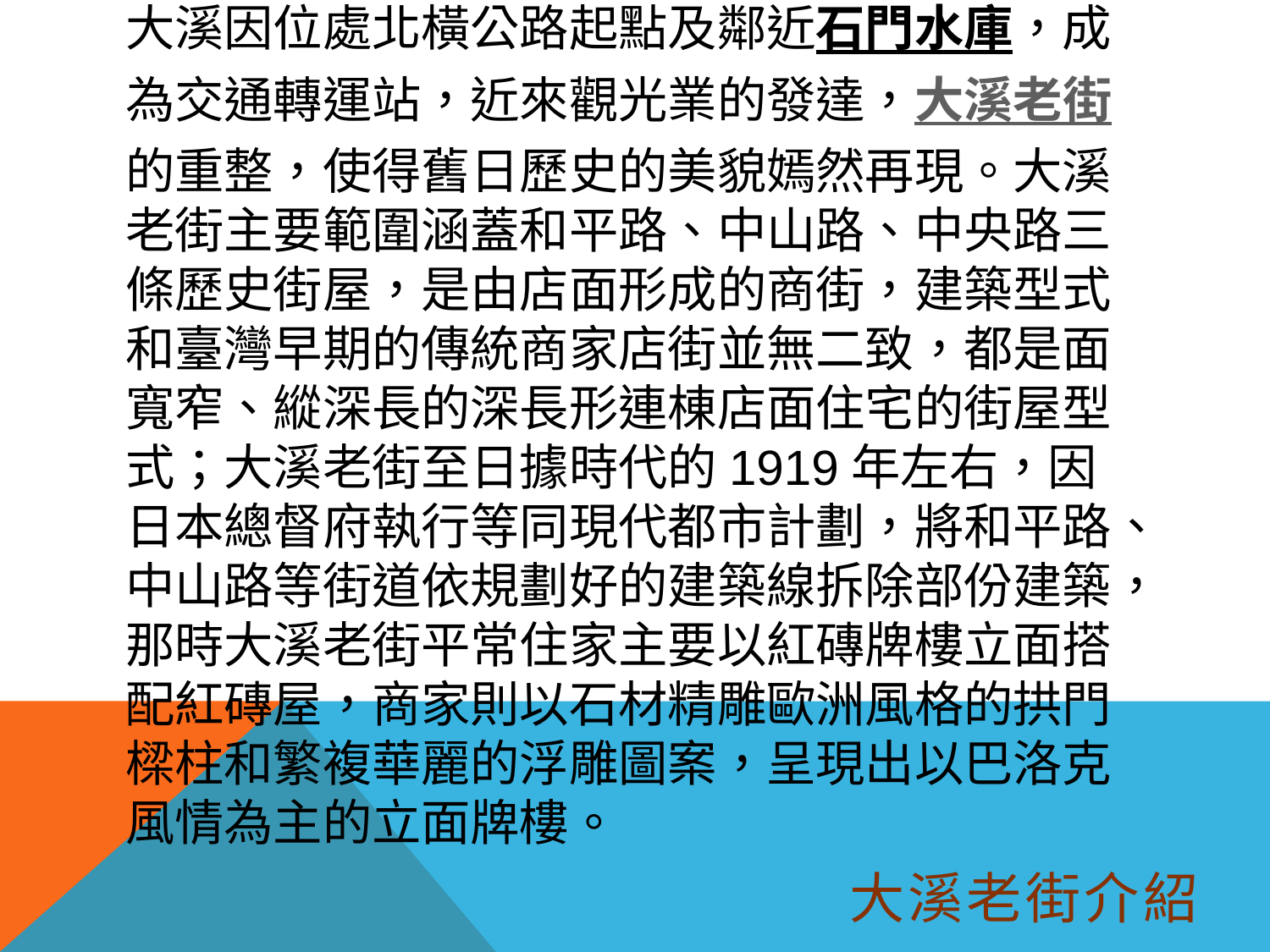

# 大溪因位處北橫公路起點及鄰近石門水庫，成為交通轉運站，近來觀光業的發達，大溪老街的重整，使得舊日歷史的美貌嫣然再現。大溪老街主要範圍涵蓋和平路、中山路、中央路三條歷史街屋，是由店面形成的商街，建築型式和臺灣早期的傳統商家店街並無二致，都是面寬窄、縱深長的深長形連棟店面住宅的街屋型式；大溪老街至日據時代的1919年左右，因日本總督府執行等同現代都市計劃，將和平路、中山路等街道依規劃好的建築線拆除部份建築，那時大溪老街平常住家主要以紅磚牌樓立面搭配紅磚屋，商家則以石材精雕歐洲風格的拱門樑柱和繁複華麗的浮雕圖案，呈現出以巴洛克風情為主的立面牌樓。
大溪老街介紹